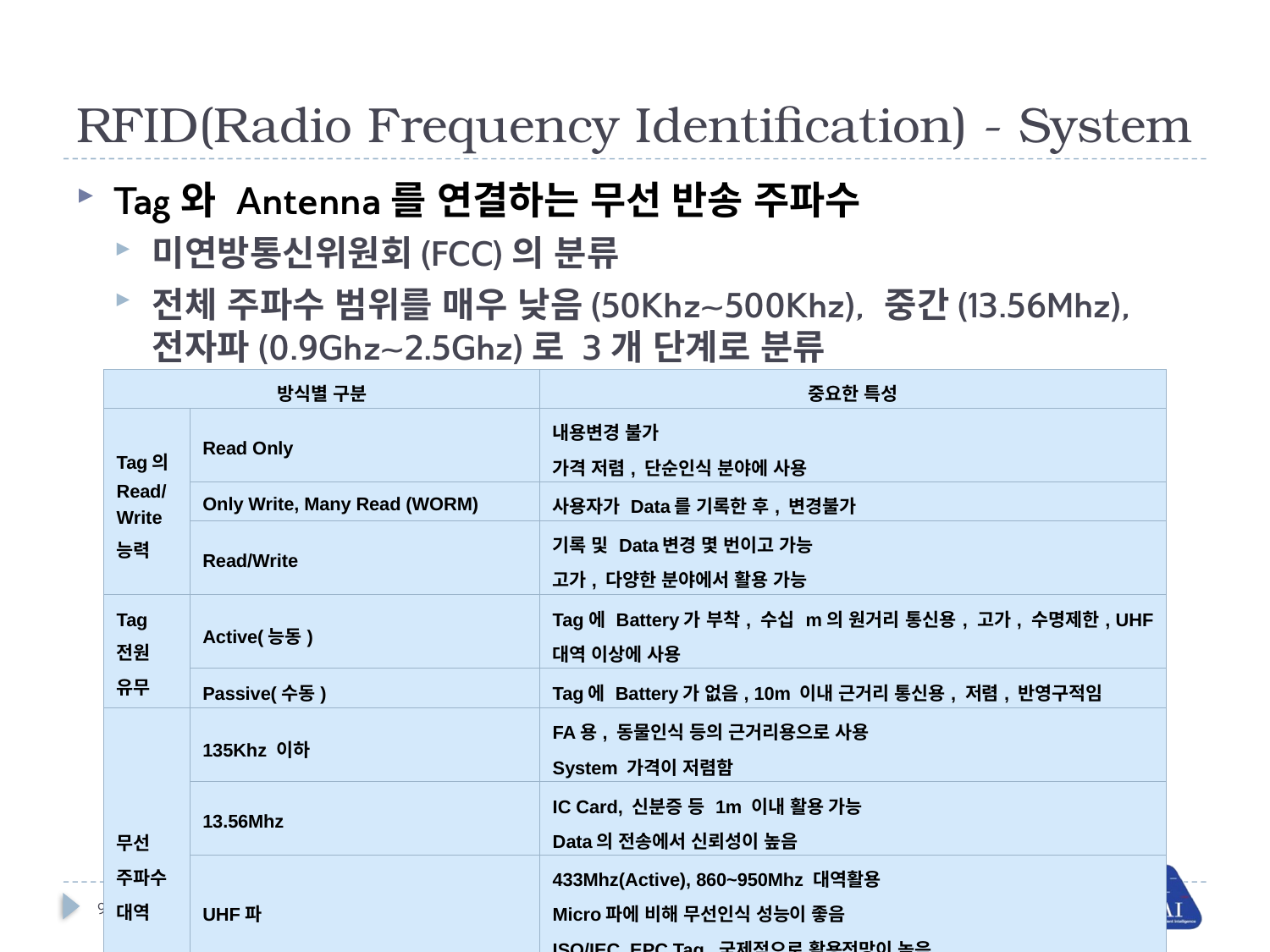

# RFID(Radio Frequency Identification) - System
Tag와 Antenna를 연결하는 무선 반송 주파수
미연방통신위원회(FCC)의 분류
전체 주파수 범위를 매우 낮음(50Khz~500Khz), 중간(13.56Mhz), 전자파(0.9Ghz~2.5Ghz)로 3개 단계로 분류
| 방식별 구분 |  | 중요한 특성 |
| --- | --- | --- |
| Tag의 Read/ Write 능력 | Read Only | 내용변경 불가 가격 저렴, 단순인식 분야에 사용 |
|  | Only Write, Many Read (WORM) | 사용자가 Data를 기록한 후, 변경불가 |
|  | Read/Write | 기록 및 Data변경 몇 번이고 가능 고가, 다양한 분야에서 활용 가능 |
| Tag 전원 유무 | Active(능동) | Tag에 Battery가 부착, 수십 m의 원거리 통신용, 고가, 수명제한, UHF 대역 이상에 사용 |
|  | Passive(수동) | Tag에 Battery가 없음, 10m 이내 근거리 통신용, 저렴, 반영구적임 |
| 무선 주파수 대역 | 135Khz 이하 | FA용, 동물인식 등의 근거리용으로 사용 System 가격이 저렴함 |
|  | 13.56Mhz | IC Card, 신분증 등 1m 이내 활용 가능 Data의 전송에서 신뢰성이 높음 |
|  | UHF파 | 433Mhz(Active), 860~950Mhz 대역활용 Micro파에 비해 무선인식 성능이 좋음 ISO/IEC, EPC Tag, 국제적으로 활용전망이 높음 |
|  | Micro파 | 2.45Mhz의 ISM 대역 활용 UHF 대역에 비하여 금속이나 수분 등의 환경에서 인식률이 저하함 |